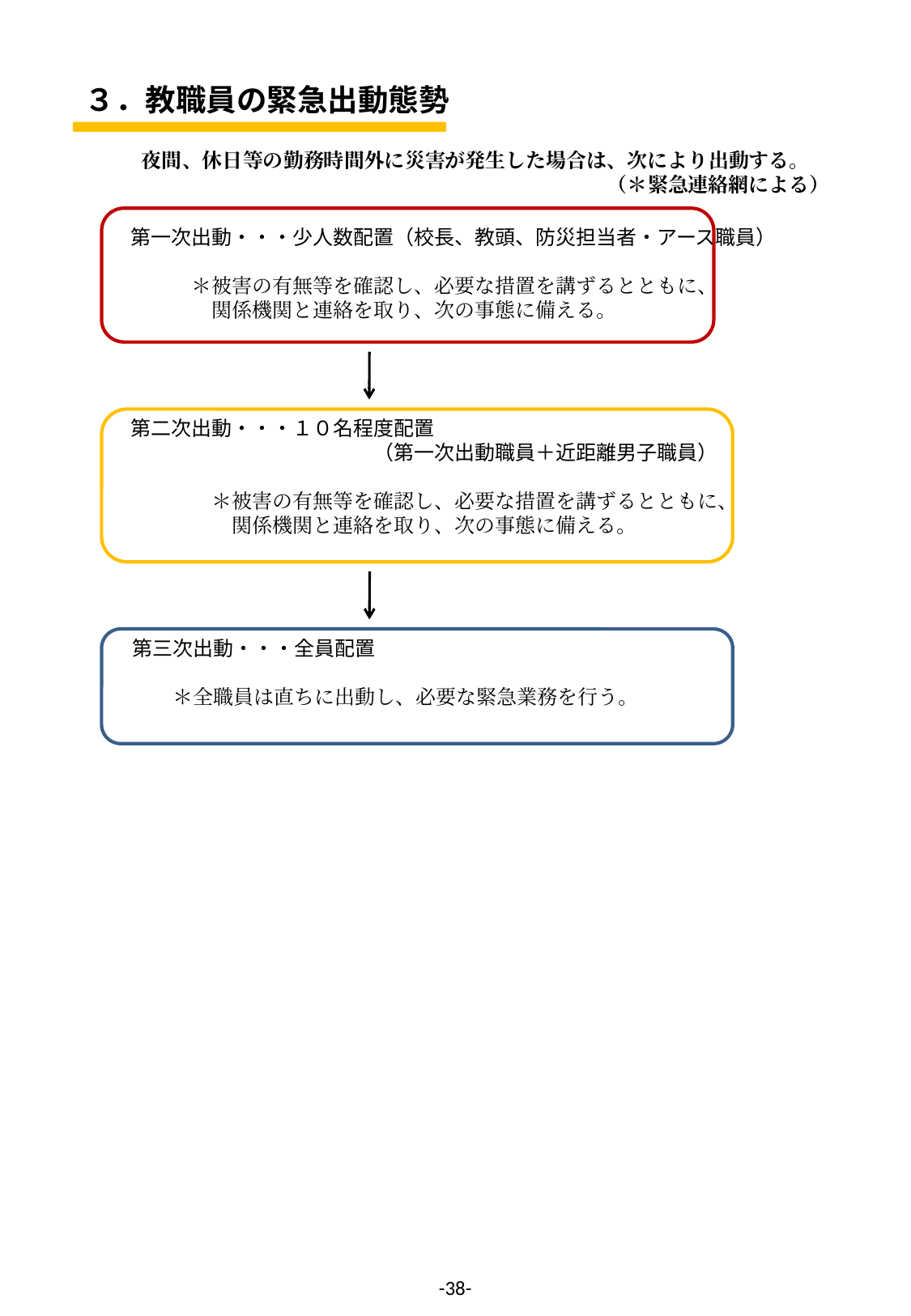

３．教職員の緊急出動態勢

夜間、休日等の勤務時間外に災害が発生した場合は、次により出動する。
　　　　　　　　　　　　　　　　　　　　　　　（＊緊急連絡網による）

第一次出動・・・少人数配置（校長、教頭、防災担当者・アース職員）

　　　＊被害の有無等を確認し、必要な措置を講ずるとともに、
　　　　関係機関と連絡を取り、次の事態に備える。
第二次出動・・・１０名程度配置
　　　　　　　　　　　　（第一次出動職員＋近距離男子職員）

　　　　＊被害の有無等を確認し、必要な措置を講ずるとともに、
　　　　　関係機関と連絡を取り、次の事態に備える。

第三次出動・・・全員配置

　　＊全職員は直ちに出動し、必要な緊急業務を行う。
-38-